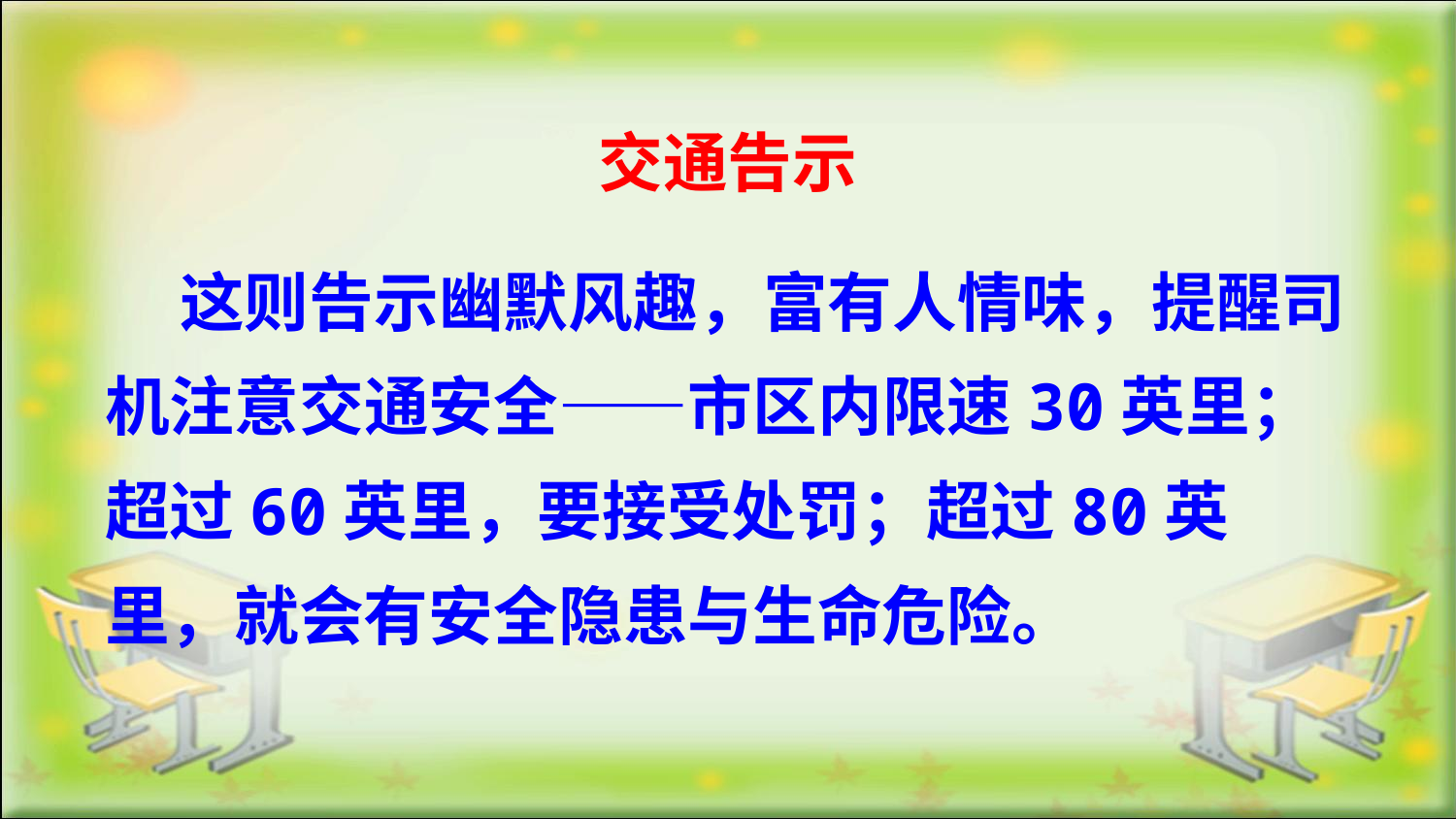

交通告示
    这则告示幽默风趣，富有人情味，提醒司机注意交通安全——市区内限速30英里；超过60英里，要接受处罚；超过80英里，就会有安全隐患与生命危险。